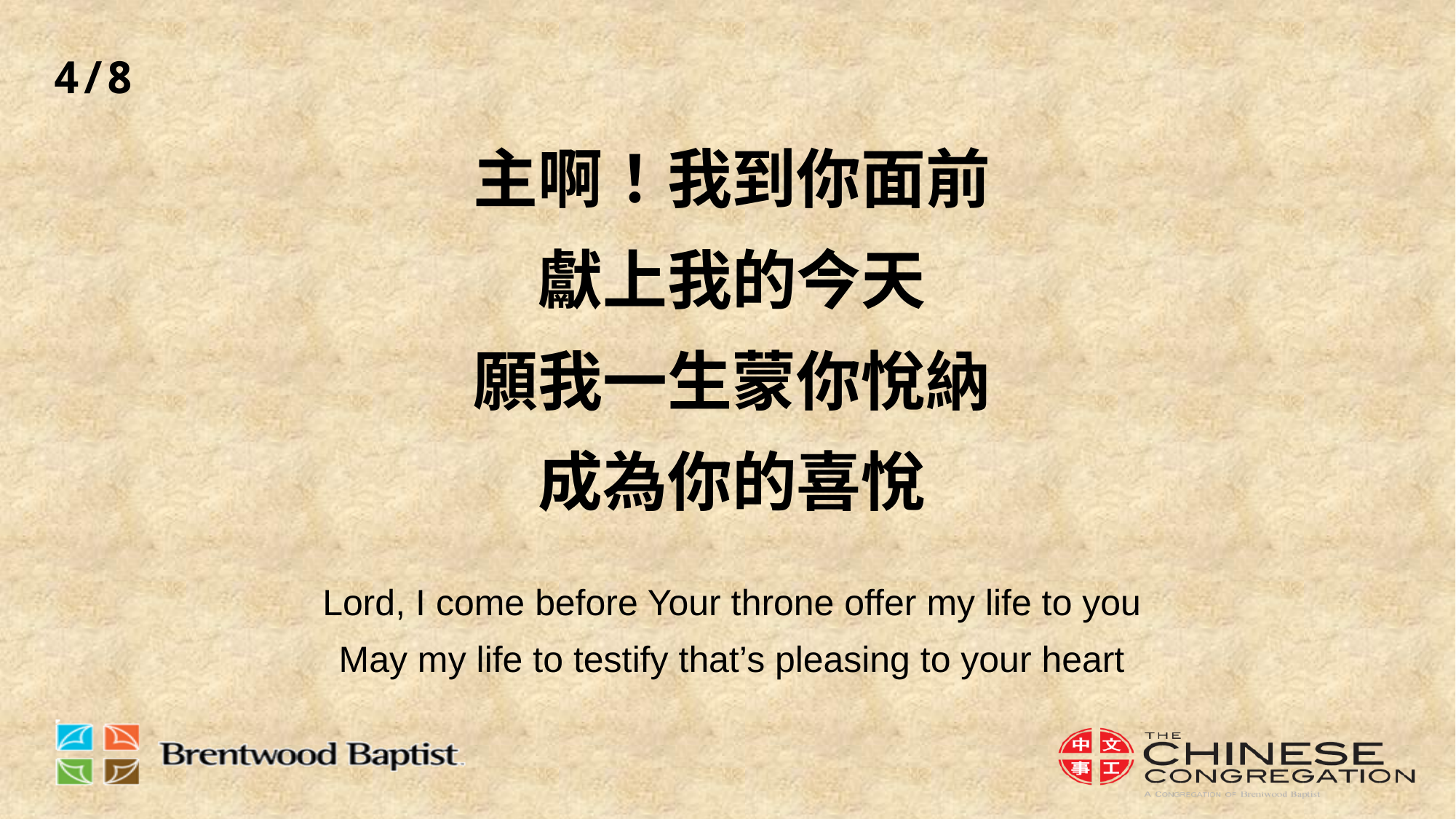

4/8
# 主啊！我到你面前 獻上我的今天 願我一生蒙你悅納 成為你的喜悅 Lord, I come before Your throne offer my life to you May my life to testify that’s pleasing to your heart